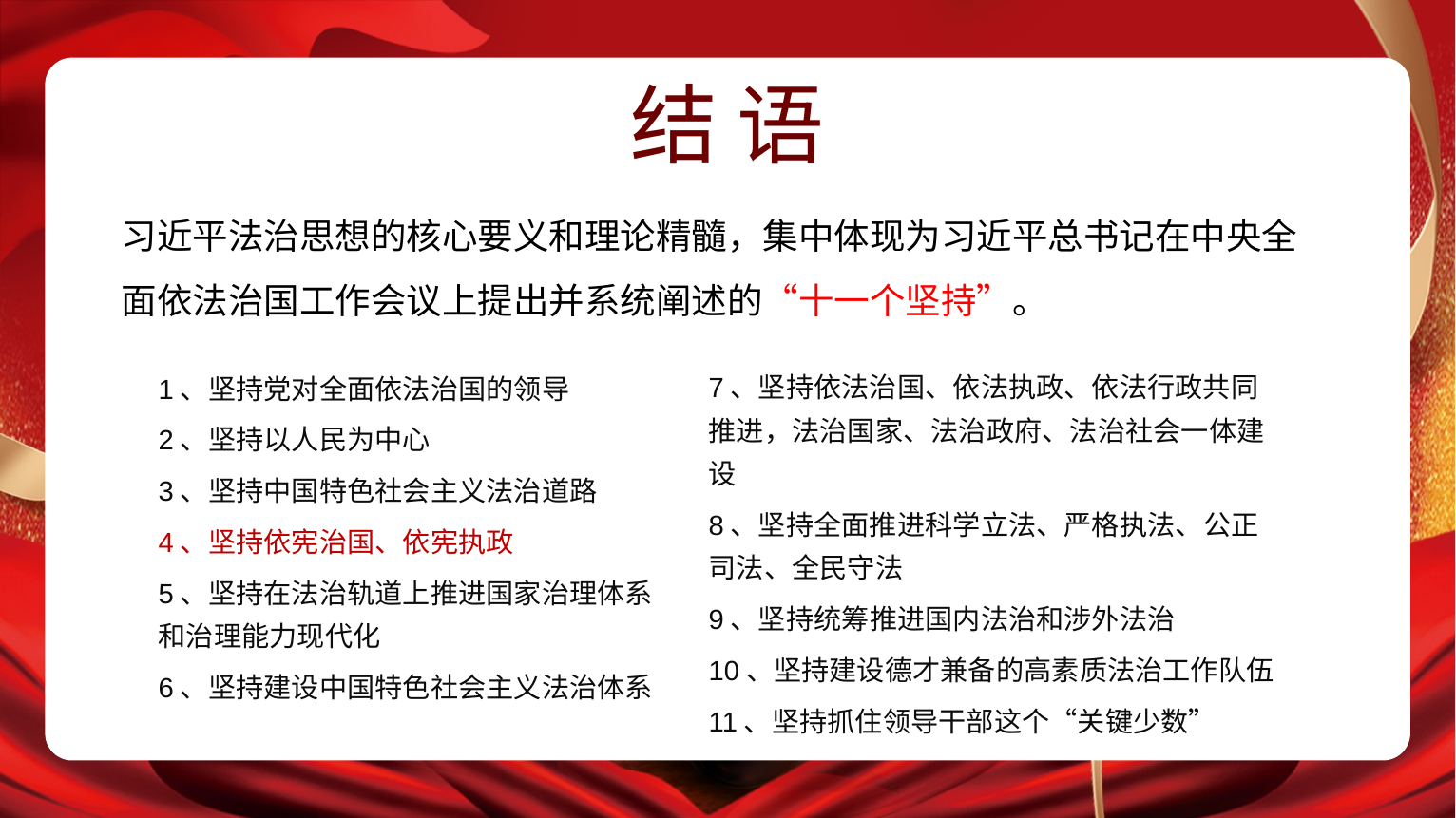

结 语
习近平法治思想的核心要义和理论精髓，集中体现为习近平总书记在中央全面依法治国工作会议上提出并系统阐述的“十一个坚持”。
7、坚持依法治国、依法执政、依法行政共同推进，法治国家、法治政府、法治社会一体建设
8、坚持全面推进科学立法、严格执法、公正司法、全民守法
9、坚持统筹推进国内法治和涉外法治
10、坚持建设德才兼备的高素质法治工作队伍
11、坚持抓住领导干部这个“关键少数”
1、坚持党对全面依法治国的领导
2、坚持以人民为中心
3、坚持中国特色社会主义法治道路
4、坚持依宪治国、依宪执政
5、坚持在法治轨道上推进国家治理体系和治理能力现代化
6、坚持建设中国特色社会主义法治体系